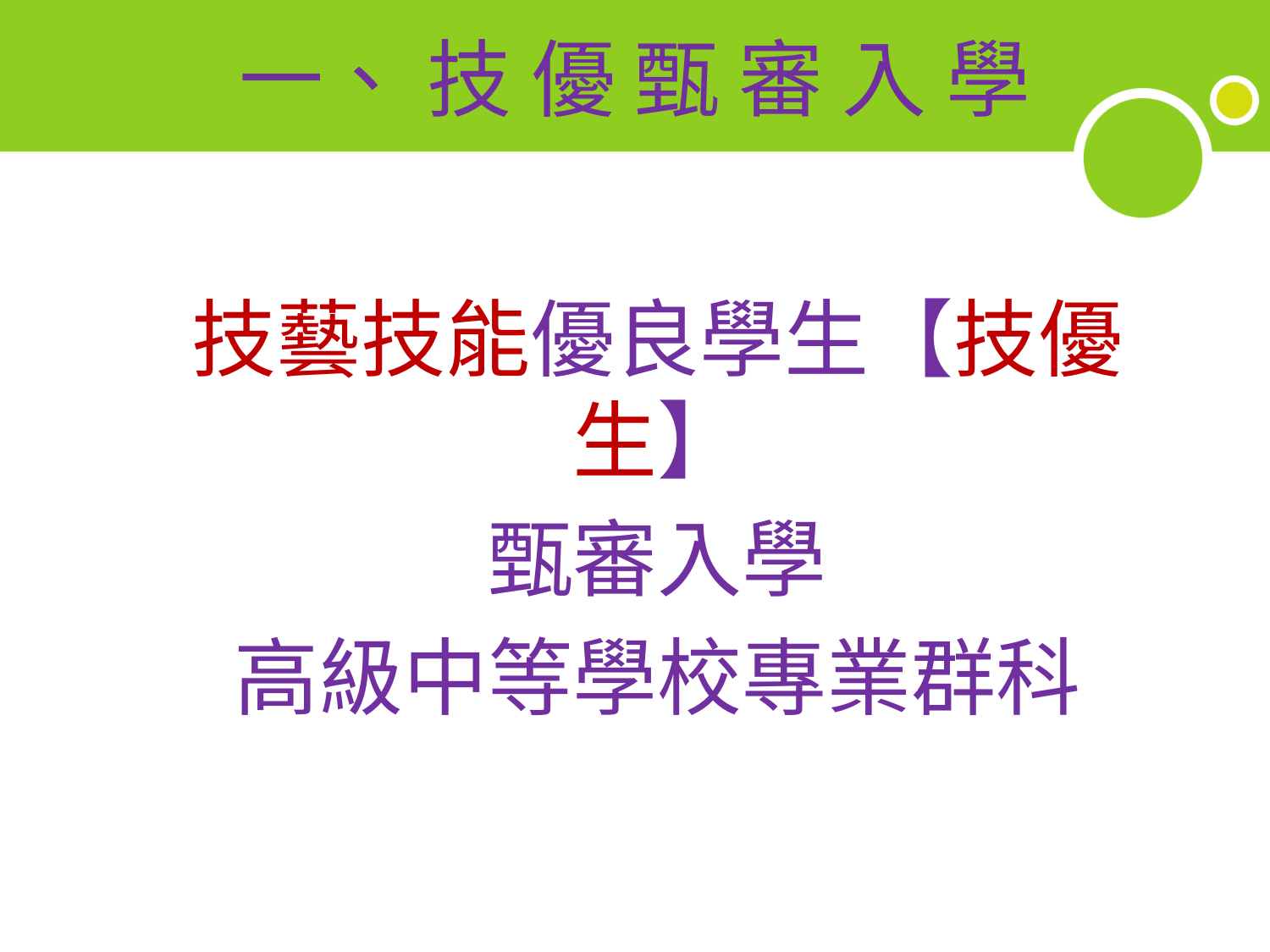

# 一、 技 優 甄 審 入 學
技藝技能優良學生【技優生】
甄審入學
高級中等學校專業群科